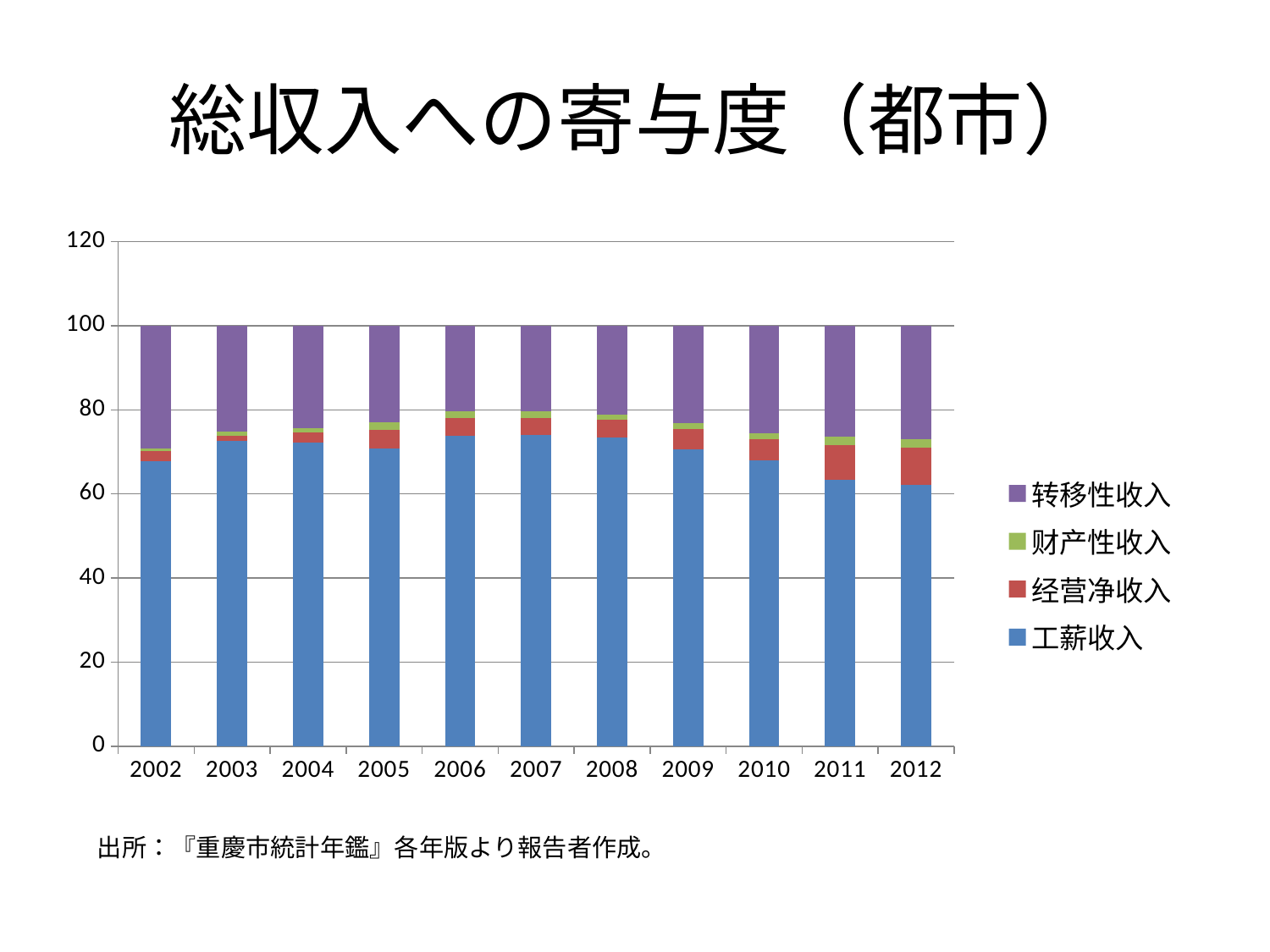

# 総収入への寄与度（都市）

### Chart

| Category | 工薪收入 | 经营净收入 | 财产性收入 | 转移性收入 |
|---|---|---|---|---|
| 2002 | 67.73800389387367 | 2.4595084114978887 | 0.5859079354640025 | 29.216579759164436 |
| 2003 | 72.51631993413216 | 1.3160883819135578 | 0.931743987195439 | 25.235847696758846 |
| 2004 | 72.27674017087634 | 2.3060335476267118 | 1.106649889153378 | 24.31057639234356 |
| 2005 | 70.84184741797597 | 4.444532694085027 | 1.6987855244916819 | 23.014834363447317 |
| 2006 | 73.84242934246879 | 4.185463119904438 | 1.5369462367647868 | 20.43516130086199 |
| 2007 | 73.92536995793792 | 4.0617769096363245 | 1.685736710048135 | 20.327048645893626 |
| 2008 | 73.37144072337536 | 4.275880937205241 | 1.2960853408010915 | 21.056533262924862 |
| 2009 | 70.5546828865636 | 4.9485671083641325 | 1.2554687157954987 | 23.24128128927678 |
| 2010 | 67.97010281060471 | 5.120169798364442 | 1.260522360466177 | 25.64915701066522 |
| 2011 | 63.44658481334773 | 8.164668970330274 | 1.990018477333721 | 26.398773622608147 |
| 2012 | 62.13152402686231 | 8.800579420885432 | 2.1701279030493756 | 26.89772834446685 |
出所：『重慶市統計年鑑』各年版より報告者作成。